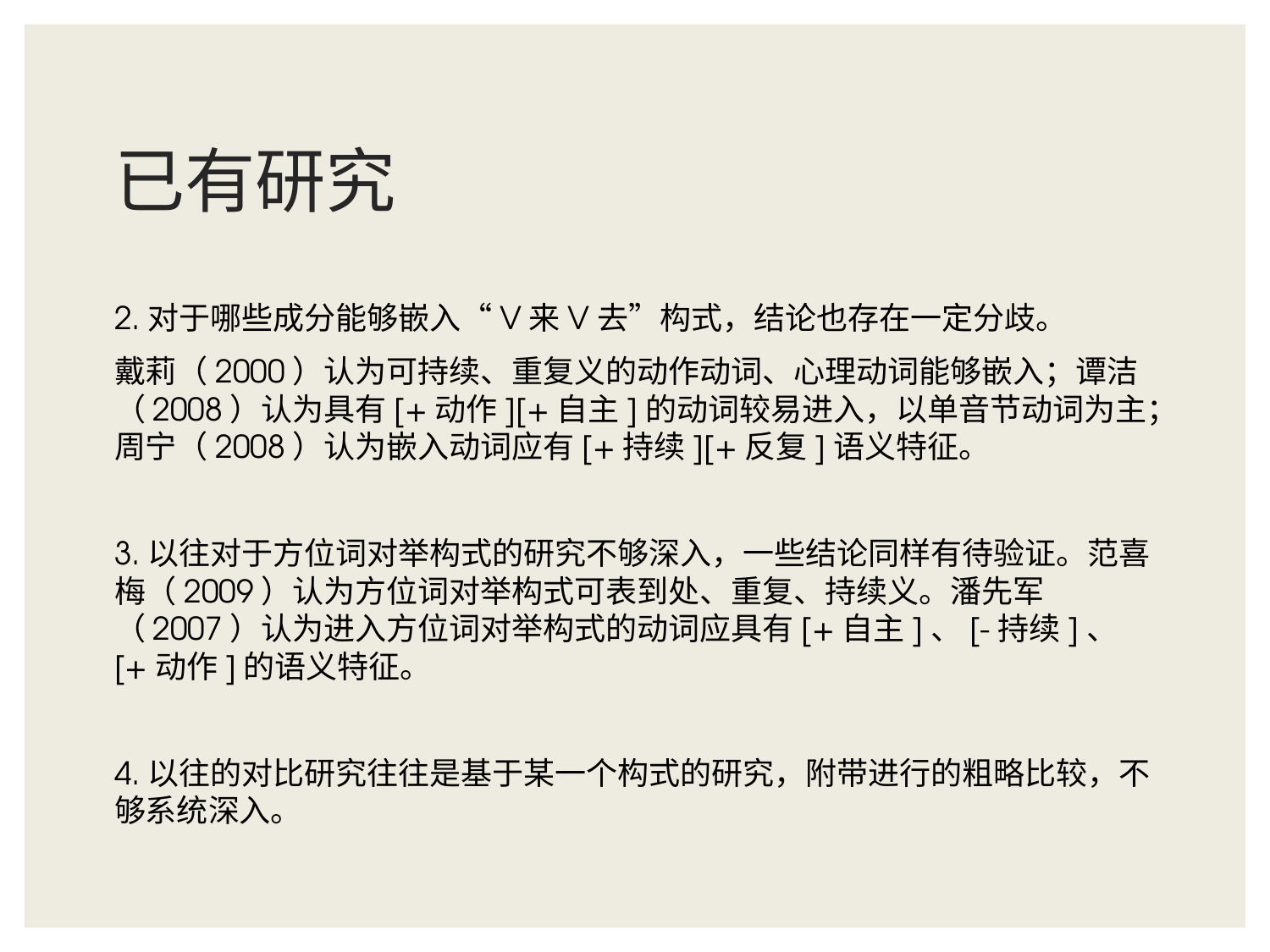

# 已有研究
2.对于哪些成分能够嵌入“V来V去”构式，结论也存在一定分歧。
戴莉（2000）认为可持续、重复义的动作动词、心理动词能够嵌入；谭洁（2008）认为具有[+动作][+自主]的动词较易进入，以单音节动词为主；周宁（2008）认为嵌入动词应有[+持续][+反复]语义特征。

3.以往对于方位词对举构式的研究不够深入，一些结论同样有待验证。范喜梅（2009）认为方位词对举构式可表到处、重复、持续义。潘先军（2007）认为进入方位词对举构式的动词应具有[+自主]、[-持续]、[+动作]的语义特征。

4.以往的对比研究往往是基于某一个构式的研究，附带进行的粗略比较，不够系统深入。